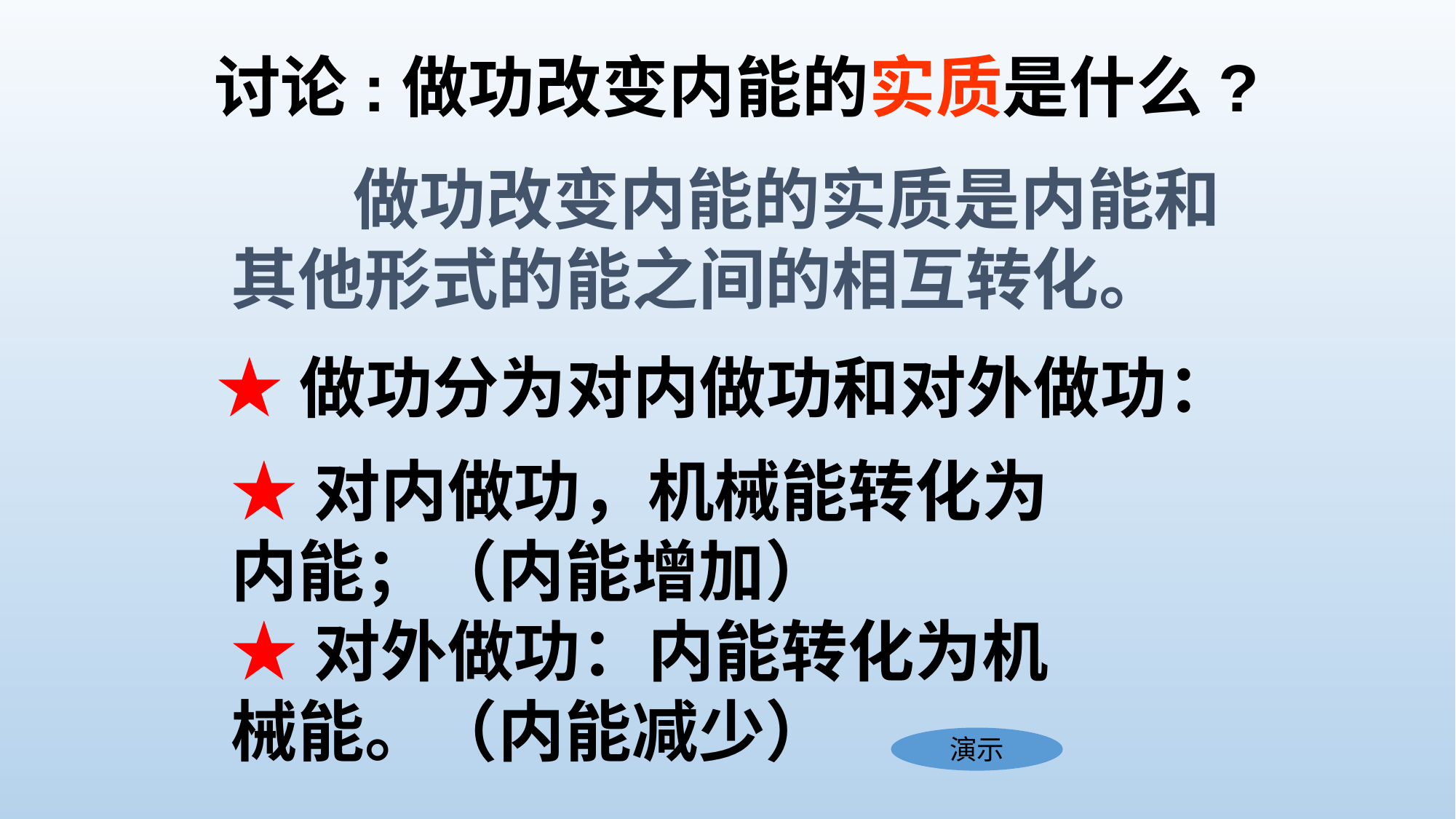

讨论:做功改变内能的实质是什么?
       做功改变内能的实质是内能和其他形式的能之间的相互转化。
★做功分为对内做功和对外做功：
★对内做功，机械能转化为内能；（内能增加）
★对外做功：内能转化为机械能。（内能减少）
演示